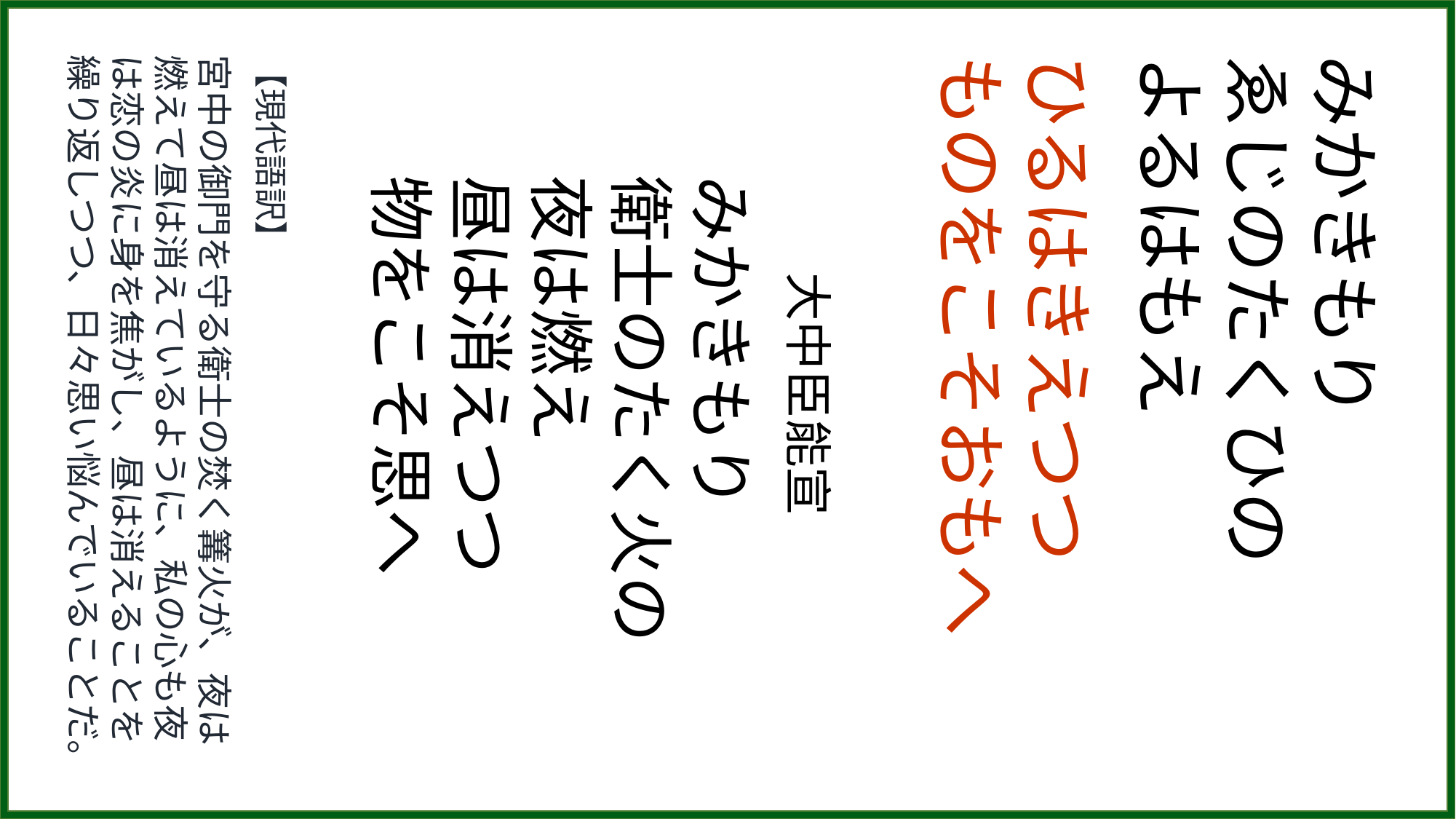

【現代語訳】

宮中の御門を守る衛士の焚く篝火が、夜は燃えて昼は消えているように、私の心も夜は恋の炎に身を焦がし、昼は消えることを繰り返しつつ、日々思い悩んでいることだ。
　　大中臣能宣

みかきもり
衛士のたく火の
夜は燃え
昼は消えつつ
物をこそ思へ
ひるはきえつつ
ものをこそおもへ
みかきもり
ゑじのたくひの
よるはもえ